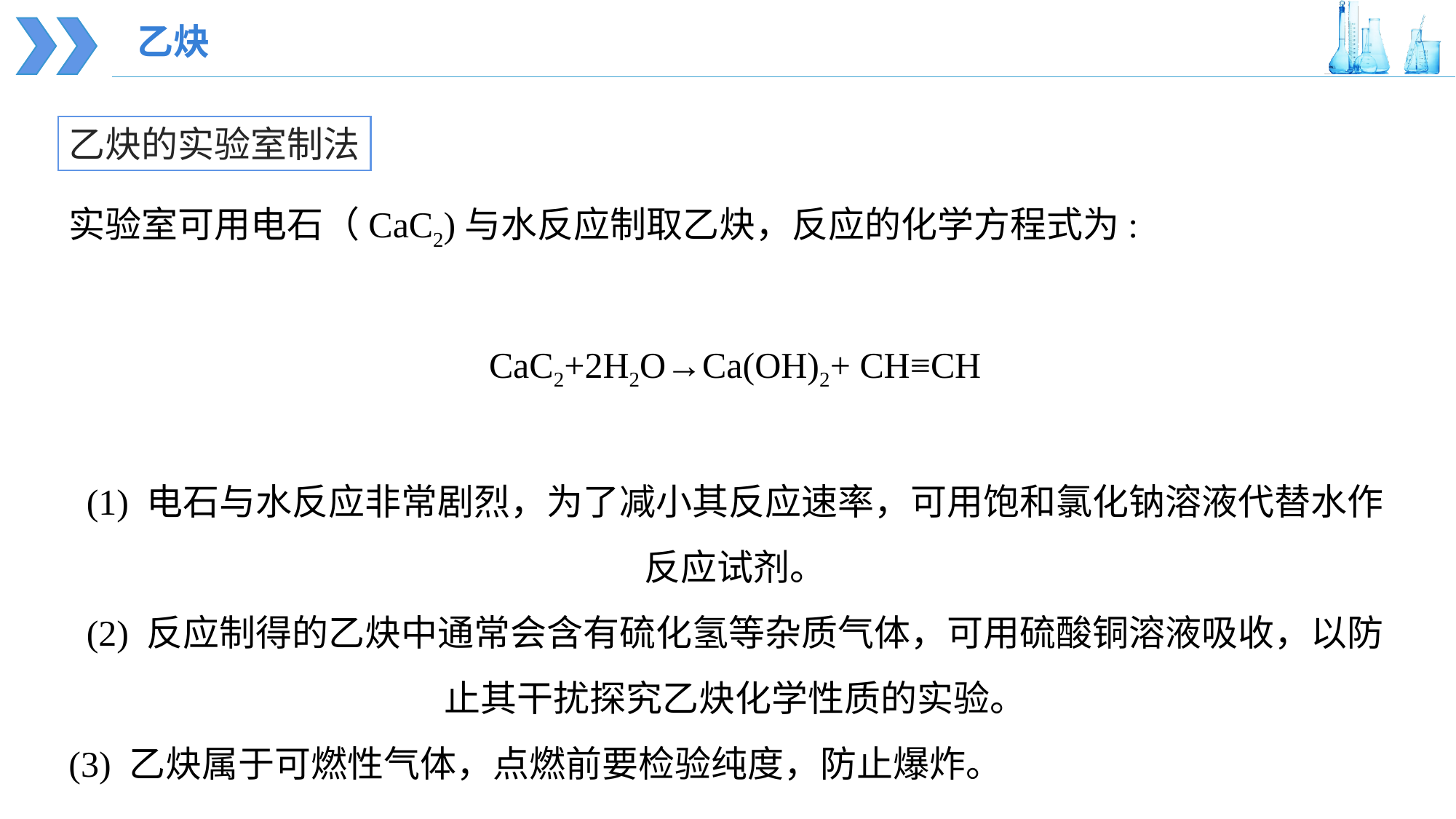

乙炔
乙炔的实验室制法
实验室可用电石（CaC2)与水反应制取乙炔，反应的化学方程式为:
CaC2+2H2O→Ca(OH)2+ CH≡CH
(1) 电石与水反应非常剧烈，为了减小其反应速率，可用饱和氯化钠溶液代替水作反应试剂。(2) 反应制得的乙炔中通常会含有硫化氢等杂质气体，可用硫酸铜溶液吸收，以防止其干扰探究乙炔化学性质的实验。(3) 乙炔属于可燃性气体，点燃前要检验纯度，防止爆炸。